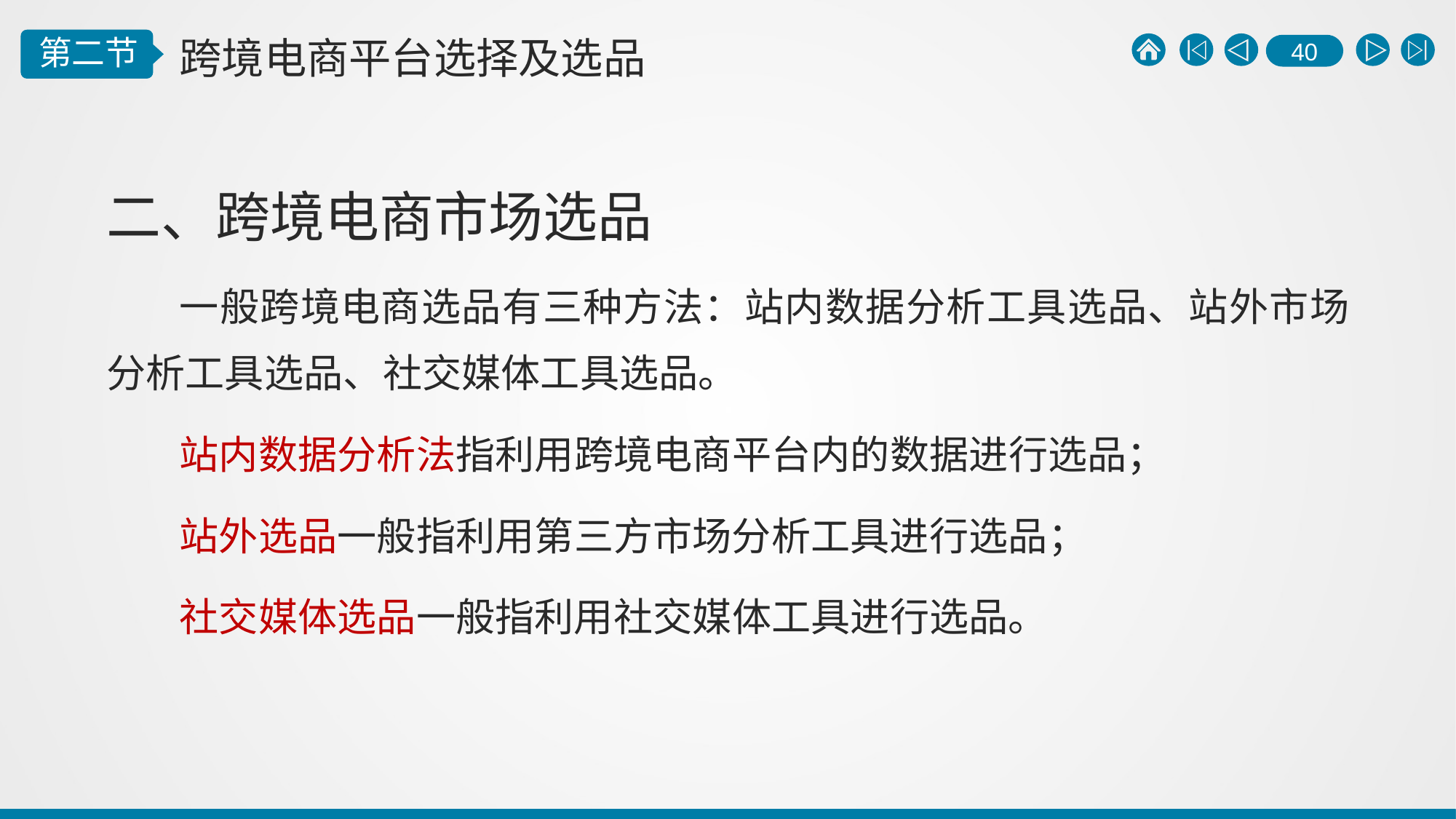

二、跨境电商市场选品
一般跨境电商选品有三种方法：站内数据分析工具选品、站外市场分析工具选品、社交媒体工具选品。
站内数据分析法指利用跨境电商平台内的数据进行选品；
站外选品一般指利用第三方市场分析工具进行选品；
社交媒体选品一般指利用社交媒体工具进行选品。